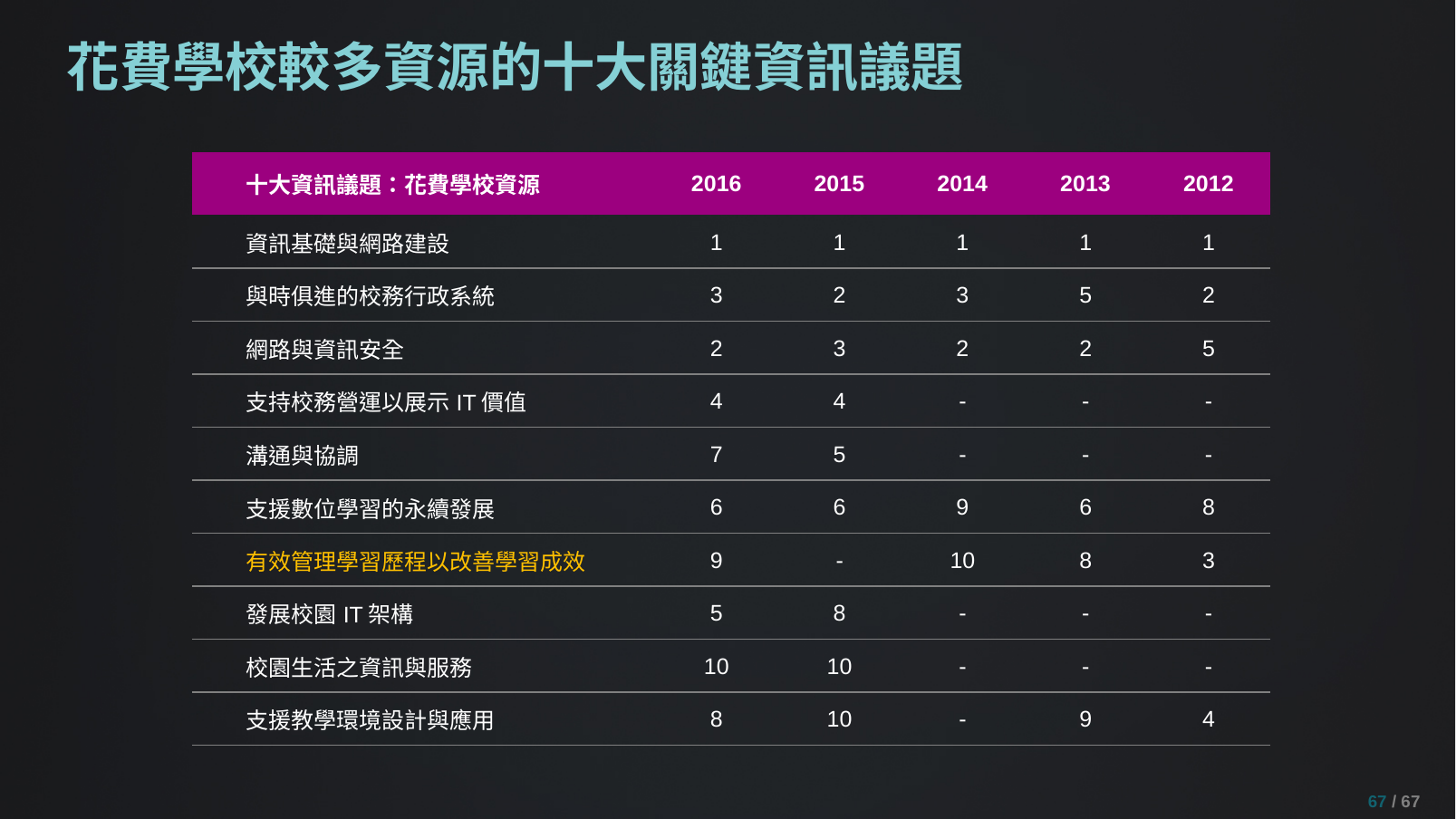

# 花費學校較多資源的十大關鍵資訊議題
| 十大資訊議題：花費學校資源 | 2016 | 2015 | 2014 | 2013 | 2012 |
| --- | --- | --- | --- | --- | --- |
| 資訊基礎與網路建設 | 1 | 1 | 1 | 1 | 1 |
| 與時俱進的校務行政系統 | 3 | 2 | 3 | 5 | 2 |
| 網路與資訊安全 | 2 | 3 | 2 | 2 | 5 |
| 支持校務營運以展示IT價值 | 4 | 4 | - | - | - |
| 溝通與協調 | 7 | 5 | - | - | - |
| 支援數位學習的永續發展 | 6 | 6 | 9 | 6 | 8 |
| 有效管理學習歷程以改善學習成效 | 9 | - | 10 | 8 | 3 |
| 發展校園IT架構 | 5 | 8 | - | - | - |
| 校園生活之資訊與服務 | 10 | 10 | - | - | - |
| 支援教學環境設計與應用 | 8 | 10 | - | 9 | 4 |